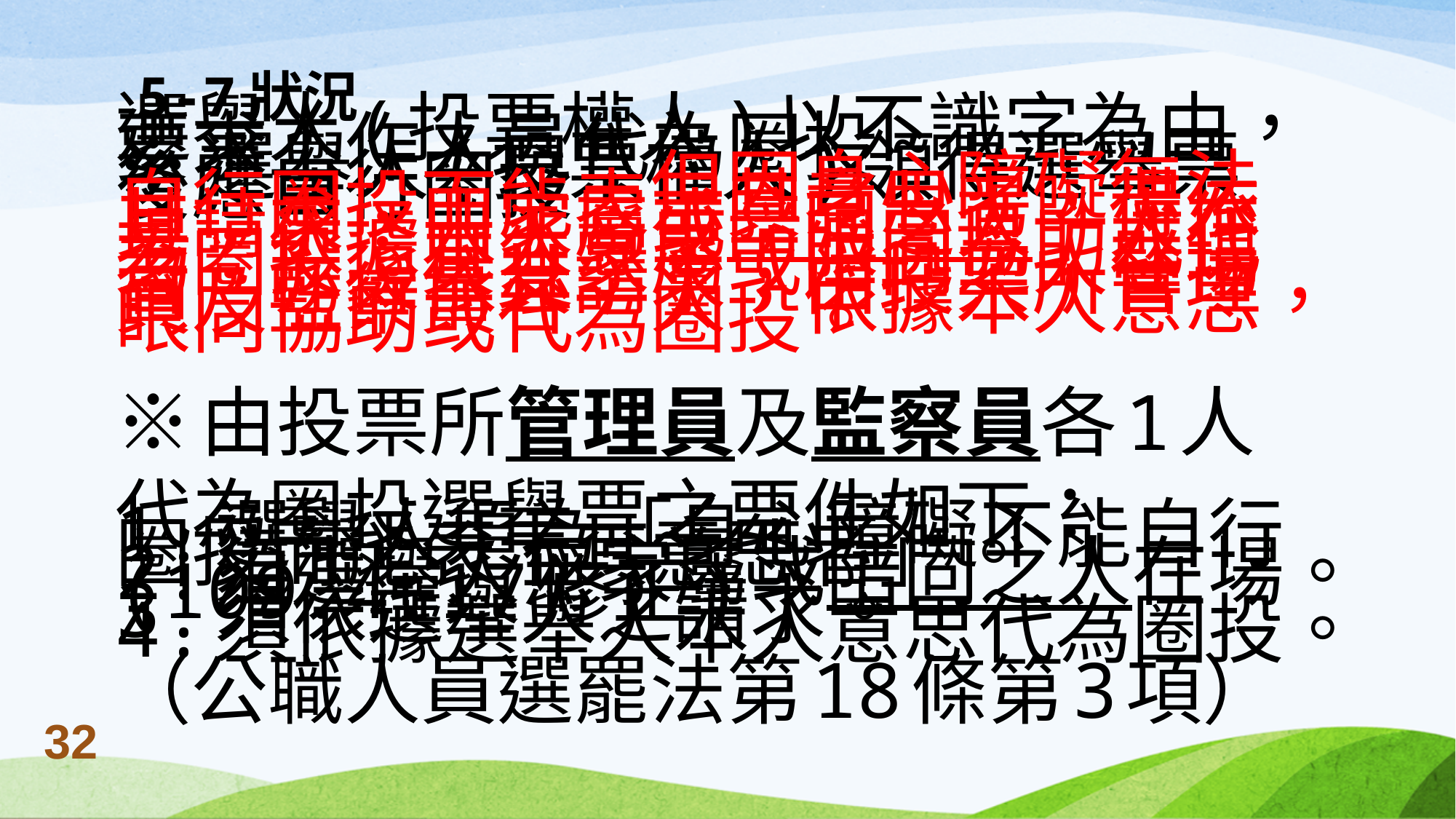

# 5-7狀況
選舉人(投票權人)以不識字為由，要求工作人員代為圈投~
※選舉人(投票權人)領得選舉票後應自行圈投，但因身心障礙無法自行圈投而能表示其意思者，得依其請求，由家屬或陪同之人一人在場，依據本人意思，眼同協助或代為圈投；其無家屬或陪同之人在場者，亦得依其請求，由投票所管理員及監察員各一人，依據本人意思，眼同協助或代為圈投。
※由投票所管理員及監察員各1人代為圈投選舉票之要件如下：
1.選舉人須為「身心障礙不能自行圈投而能表示其意思者」。
2.須選舉人無家屬或陪同之人在場。(109.4.17修正)
3.須依選舉人之請求。
4.須依據選舉人本人意思代為圈投。

（公職人員選罷法第18條第3項）

32